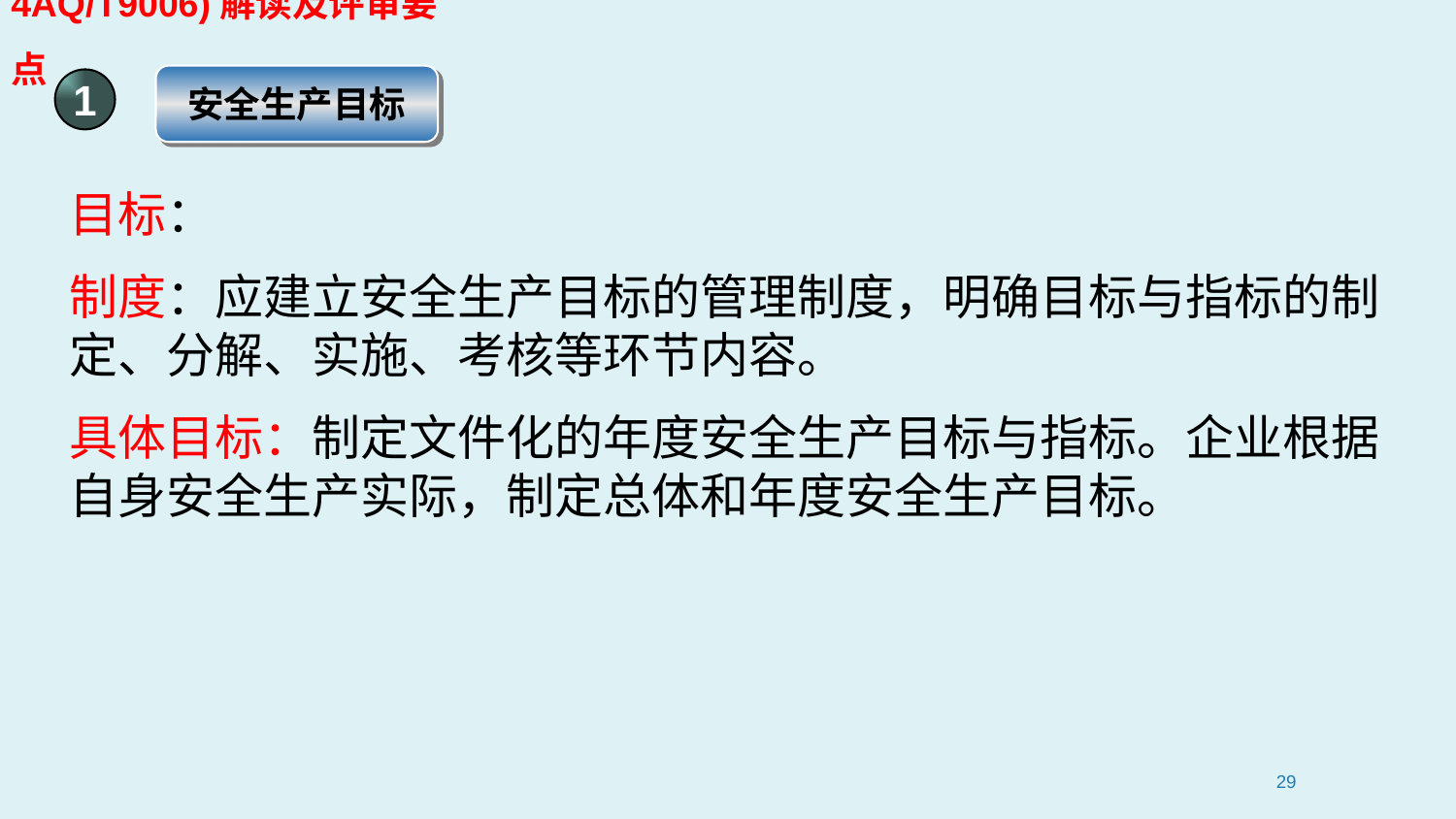

4AQ/T9006)解读及评审要点
安全生产目标
1

目标：
制度：应建立安全生产目标的管理制度，明确目标与指标的制定、分解、实施、考核等环节内容。
具体目标：制定文件化的年度安全生产目标与指标。企业根据自身安全生产实际，制定总体和年度安全生产目标。
                                     29